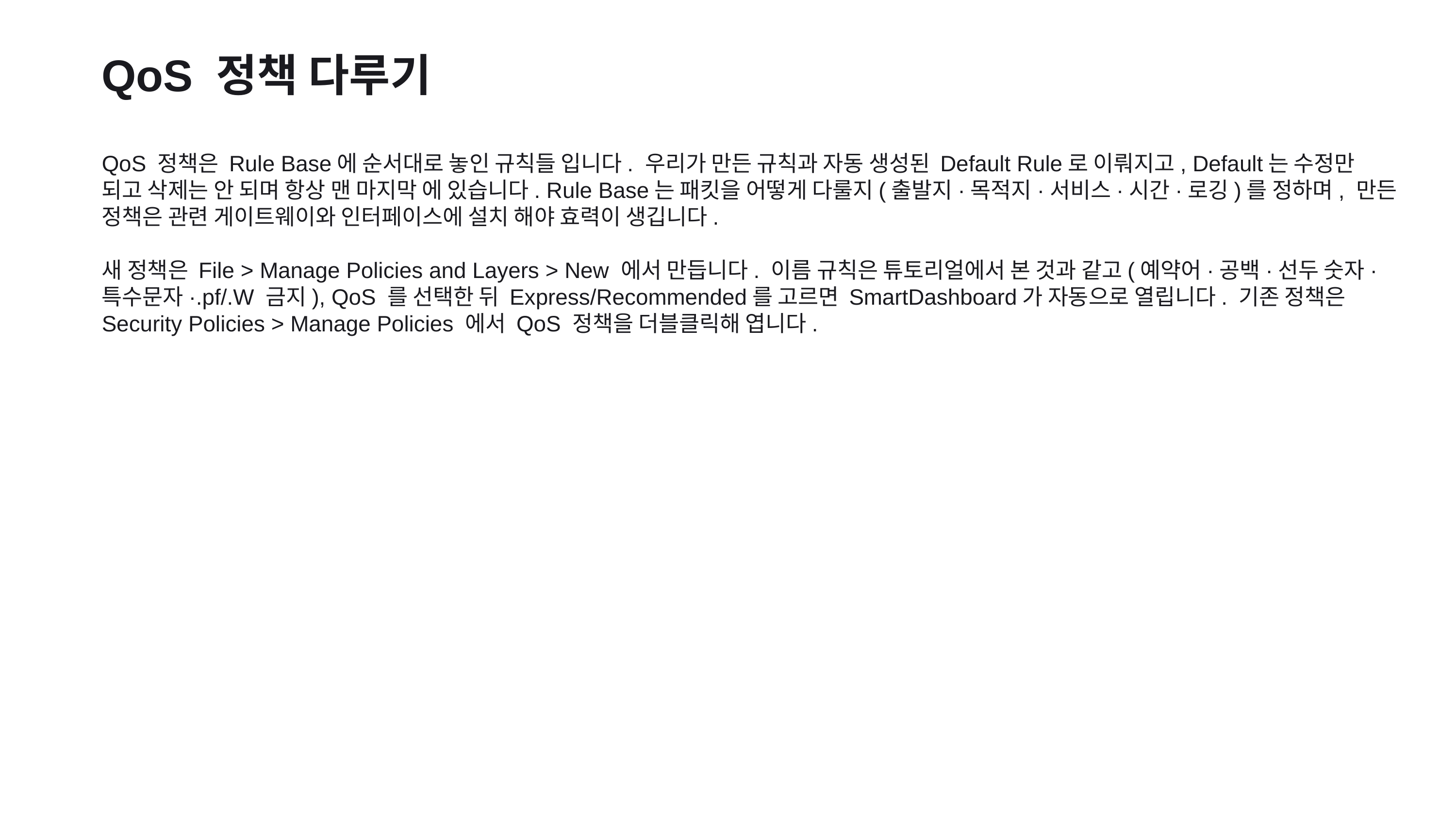

QoS 정책 다루기
QoS 정책은 Rule Base에 순서대로 놓인 규칙들 입니다. 우리가 만든 규칙과 자동 생성된 Default Rule로 이뤄지고, Default는 수정만 되고 삭제는 안 되며 항상 맨 마지막 에 있습니다. Rule Base는 패킷을 어떻게 다룰지(출발지·목적지·서비스·시간·로깅)를 정하며, 만든 정책은 관련 게이트웨이와 인터페이스에 설치 해야 효력이 생깁니다.

새 정책은 File > Manage Policies and Layers > New 에서 만듭니다. 이름 규칙은 튜토리얼에서 본 것과 같고(예약어·공백·선두 숫자·특수문자·.pf/.W 금지), QoS 를 선택한 뒤 Express/Recommended를 고르면 SmartDashboard가 자동으로 열립니다. 기존 정책은 Security Policies > Manage Policies 에서 QoS 정책을 더블클릭해 엽니다.